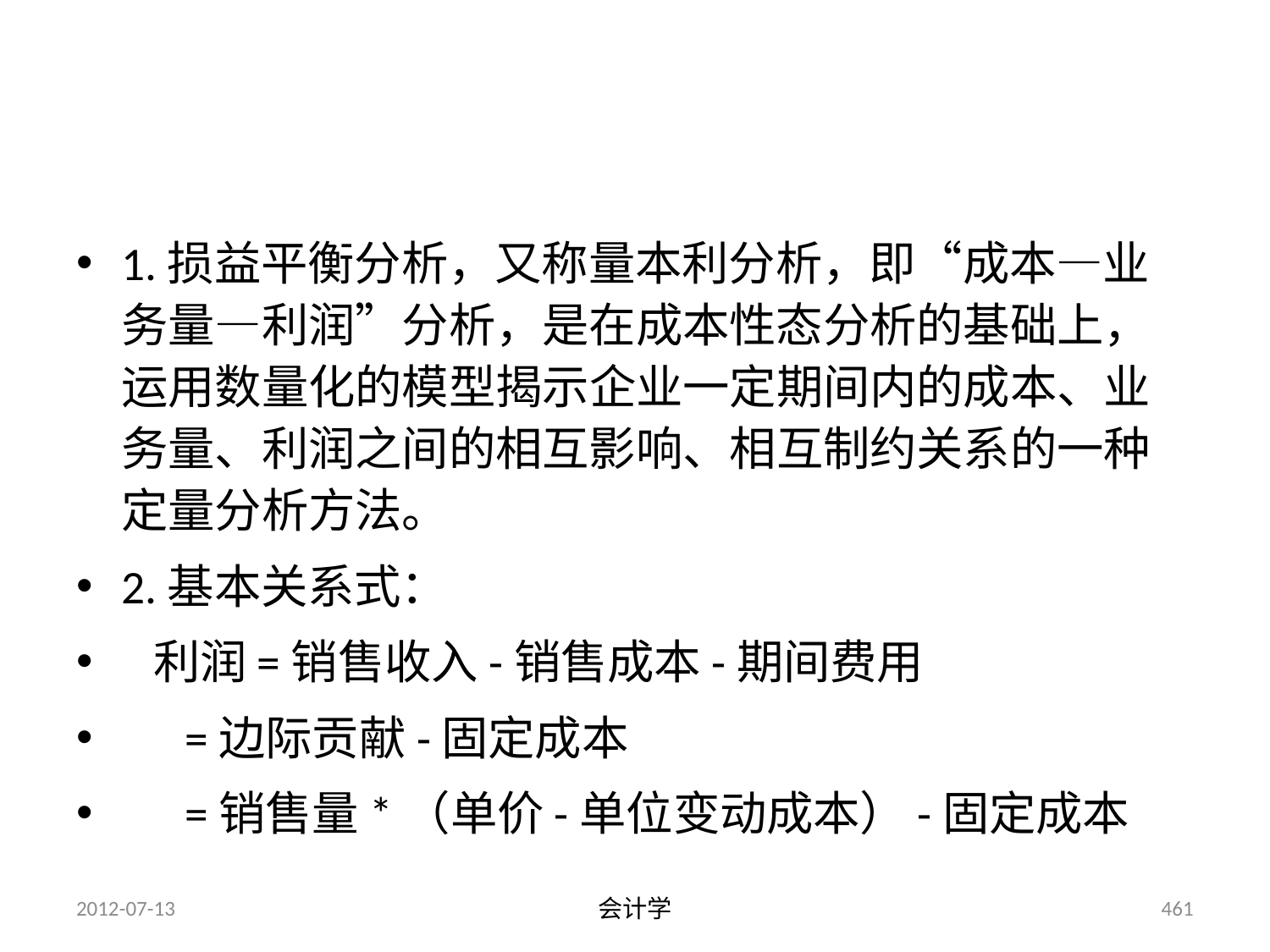

# 一、基本原理
1.损益平衡分析，又称量本利分析，即“成本—业务量—利润”分析，是在成本性态分析的基础上，运用数量化的模型揭示企业一定期间内的成本、业务量、利润之间的相互影响、相互制约关系的一种定量分析方法。
2.基本关系式：
  利润=销售收入-销售成本-期间费用
      =边际贡献-固定成本
      =销售量*（单价-单位变动成本）-固定成本
2012-07-13
会计学
461